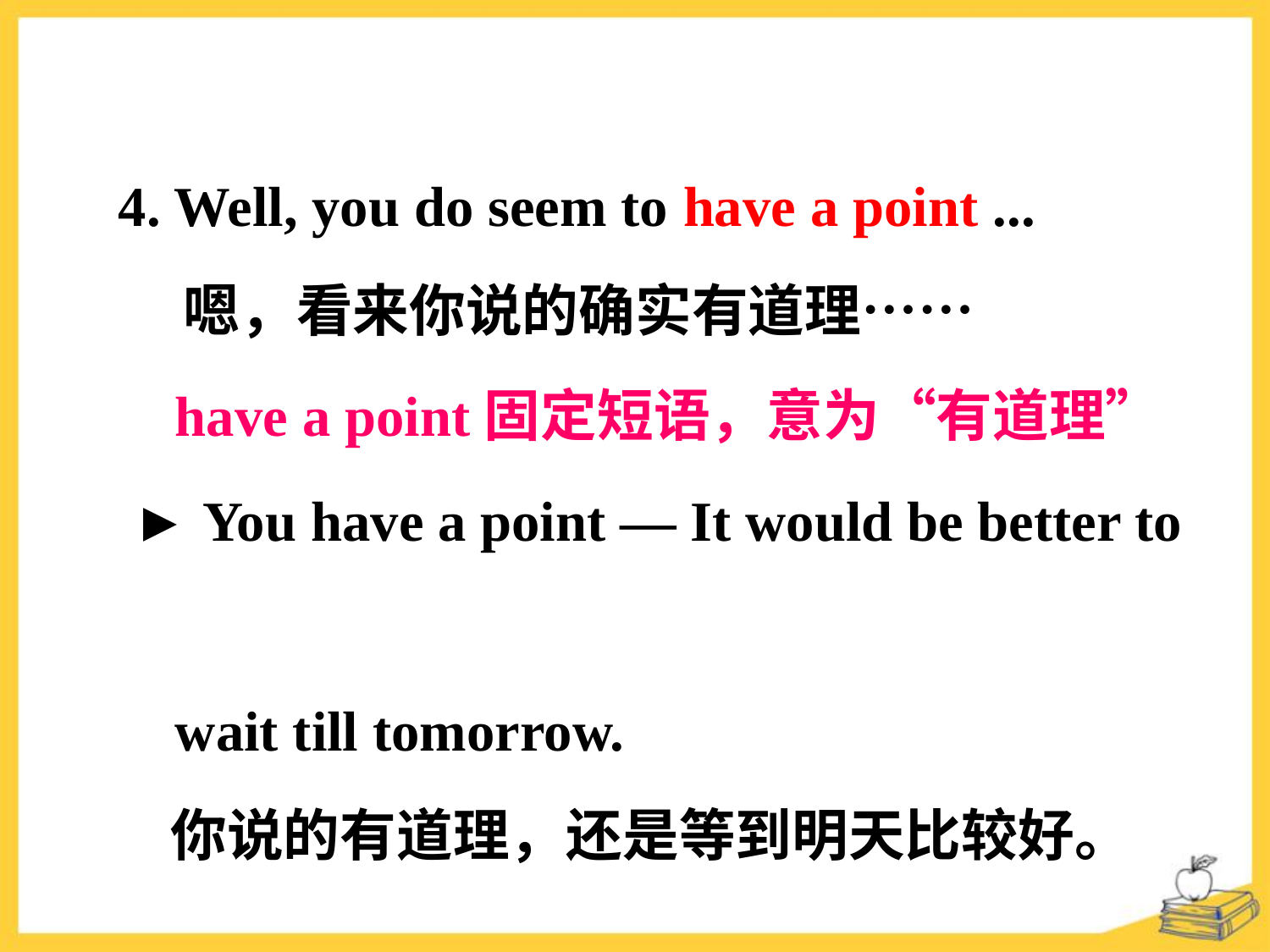

4. Well, you do seem to have a point ...
    嗯，看来你说的确实有道理……
    have a point固定短语，意为“有道理”
 ► You have a point — It would be better to
    wait till tomorrow.
   你说的有道理，还是等到明天比较好。